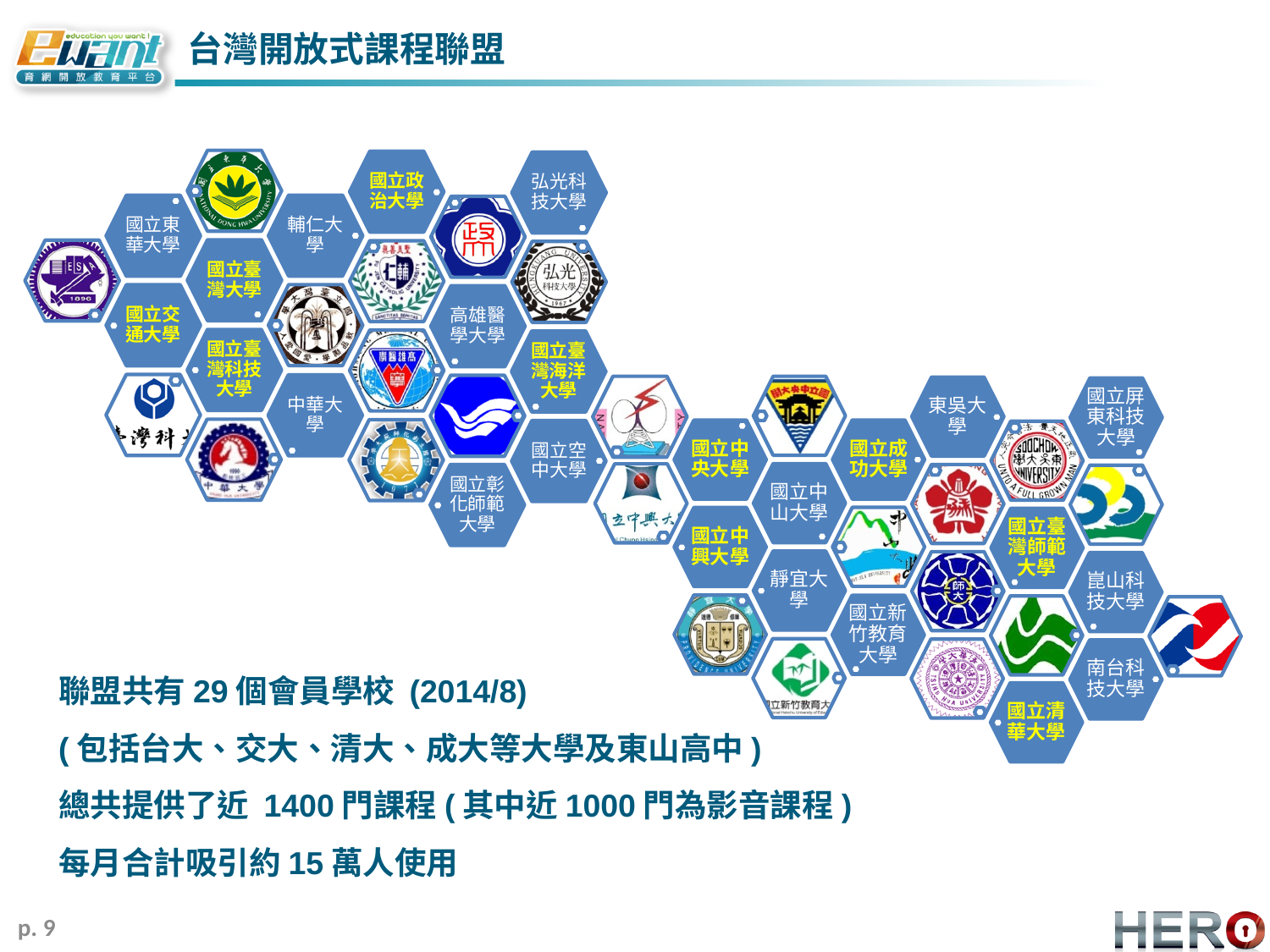

# 台灣開放式課程聯盟
國立交通大學
國立臺灣大學
國立東華大學
輔仁大學
國立政治大學
高雄醫學大學
國立臺灣科技大學
國立臺灣海洋大學
弘光科技大學
中華大學
國立彰化師範大學
國立空中大學
國立中興大學
國立中山大學
國立中央大學
國立成功大學
東吳大學
國立臺灣師範大學
靜宜大學
崑山科技大學
國立屏東科技大學
國立新竹教育大學
國立清華大學
南台科技大學
聯盟共有29個會員學校 (2014/8)
(包括台大、交大、清大、成大等大學及東山高中)
總共提供了近 1400門課程(其中近1000門為影音課程)
每月合計吸引約15萬人使用
p. 9